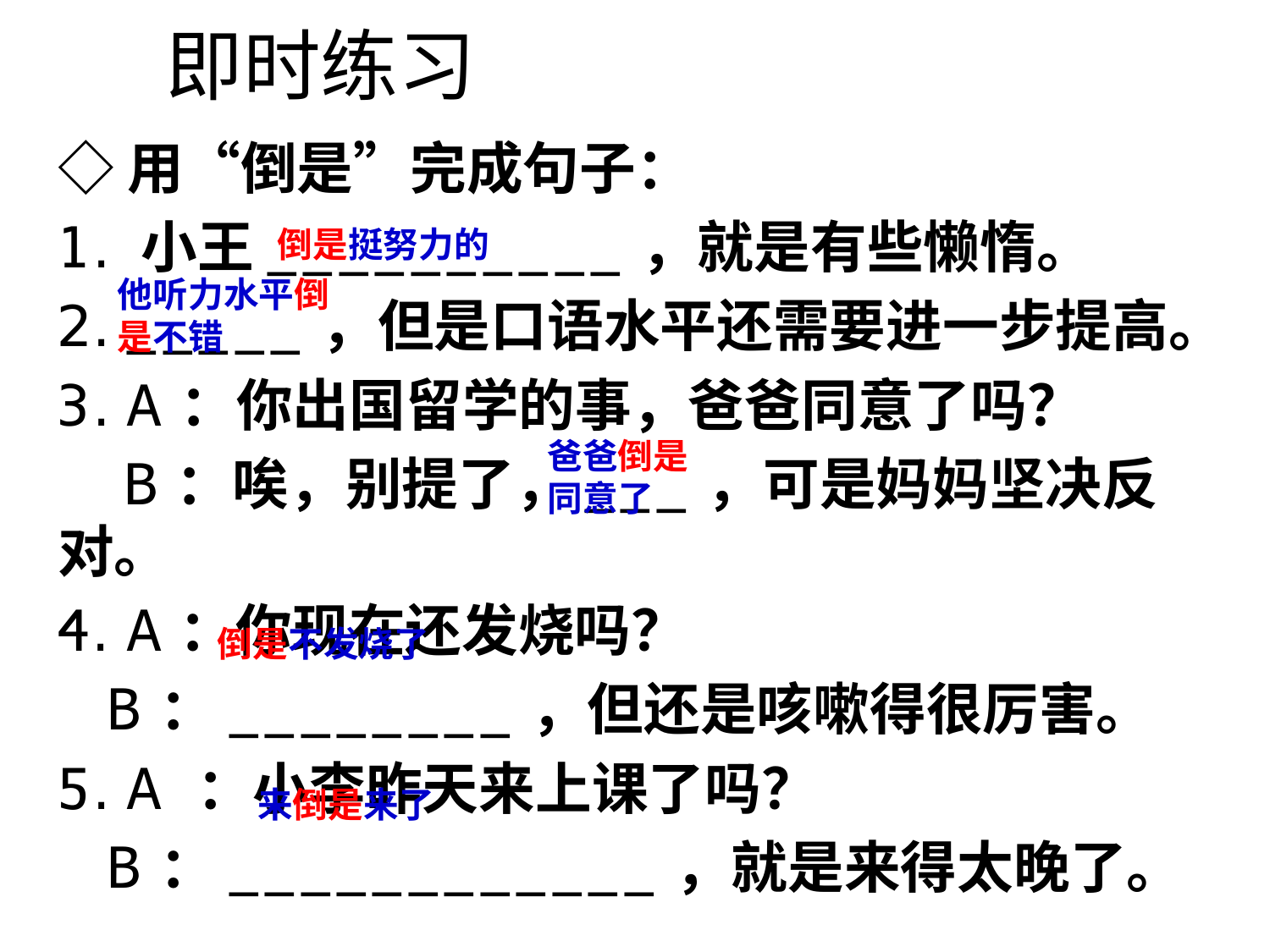

# 即时练习
◇用“倒是”完成句子：
1. 小王__________，就是有些懒惰。
2. _____，但是口语水平还需要进一步提高。
3. A：你出国留学的事，爸爸同意了吗？
    B：唉，别提了，___，可是妈妈坚决反对。
4. A：你现在还发烧吗？
   B：________，但还是咳嗽得很厉害。
5. A ：小李昨天来上课了吗？
   B：____________，就是来得太晚了。
倒是挺努力的
他听力水平倒是不错
爸爸倒是同意了
倒是不发烧了
来倒是来了